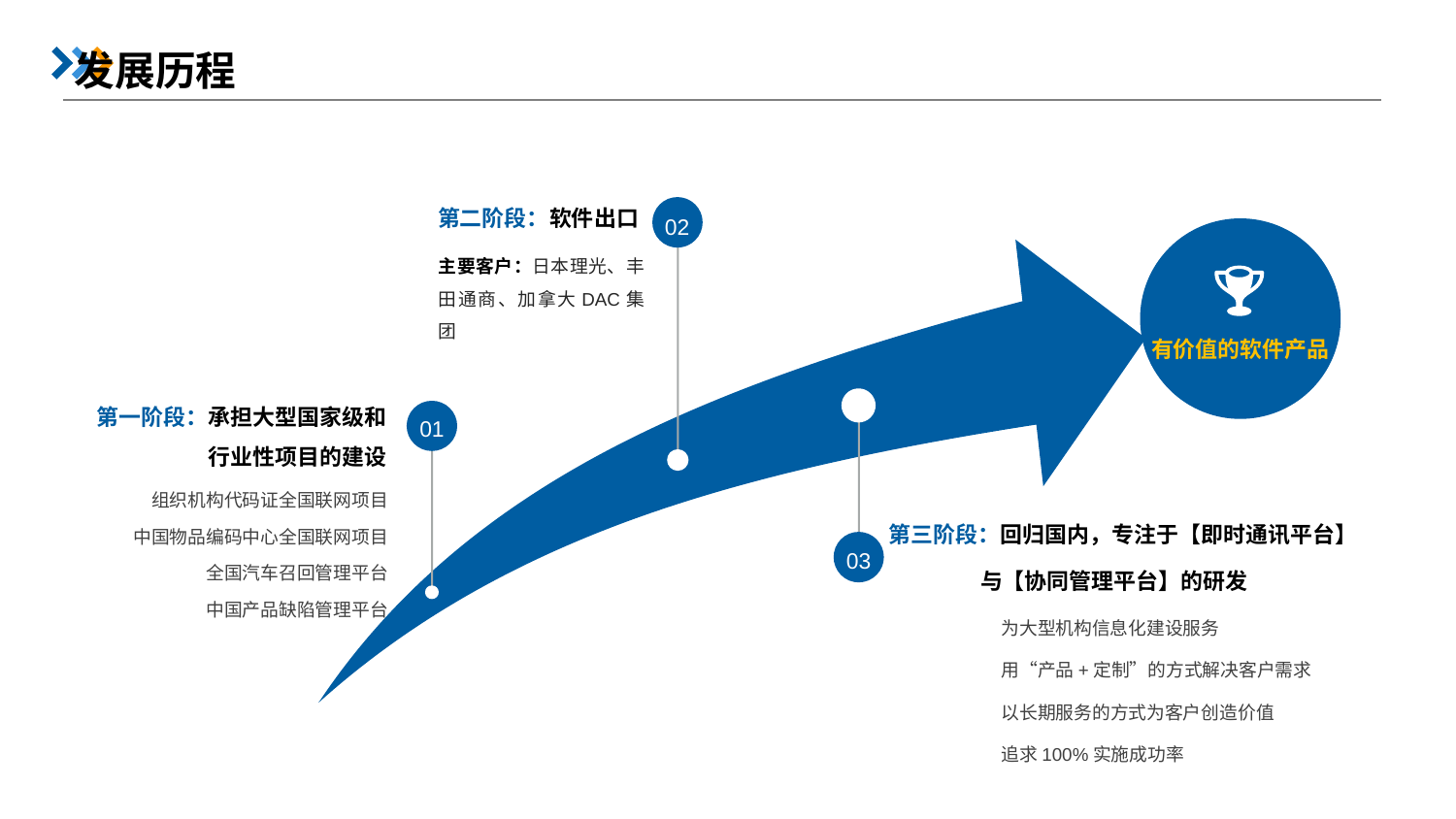

发展历程
第二阶段：软件出口

02

主要客户：日本理光、丰田通商、加拿大DAC集团

有价值的软件产品

第一阶段：承担大型国家级和行业性项目的建设
01

组织机构代码证全国联网项目
中国物品编码中心全国联网项目
全国汽车召回管理平台
中国产品缺陷管理平台
第三阶段：回归国内，专注于【即时通讯平台】
                 与【协同管理平台】的研发

03

为大型机构信息化建设服务
用“产品+定制”的方式解决客户需求
以长期服务的方式为客户创造价值
追求100%实施成功率